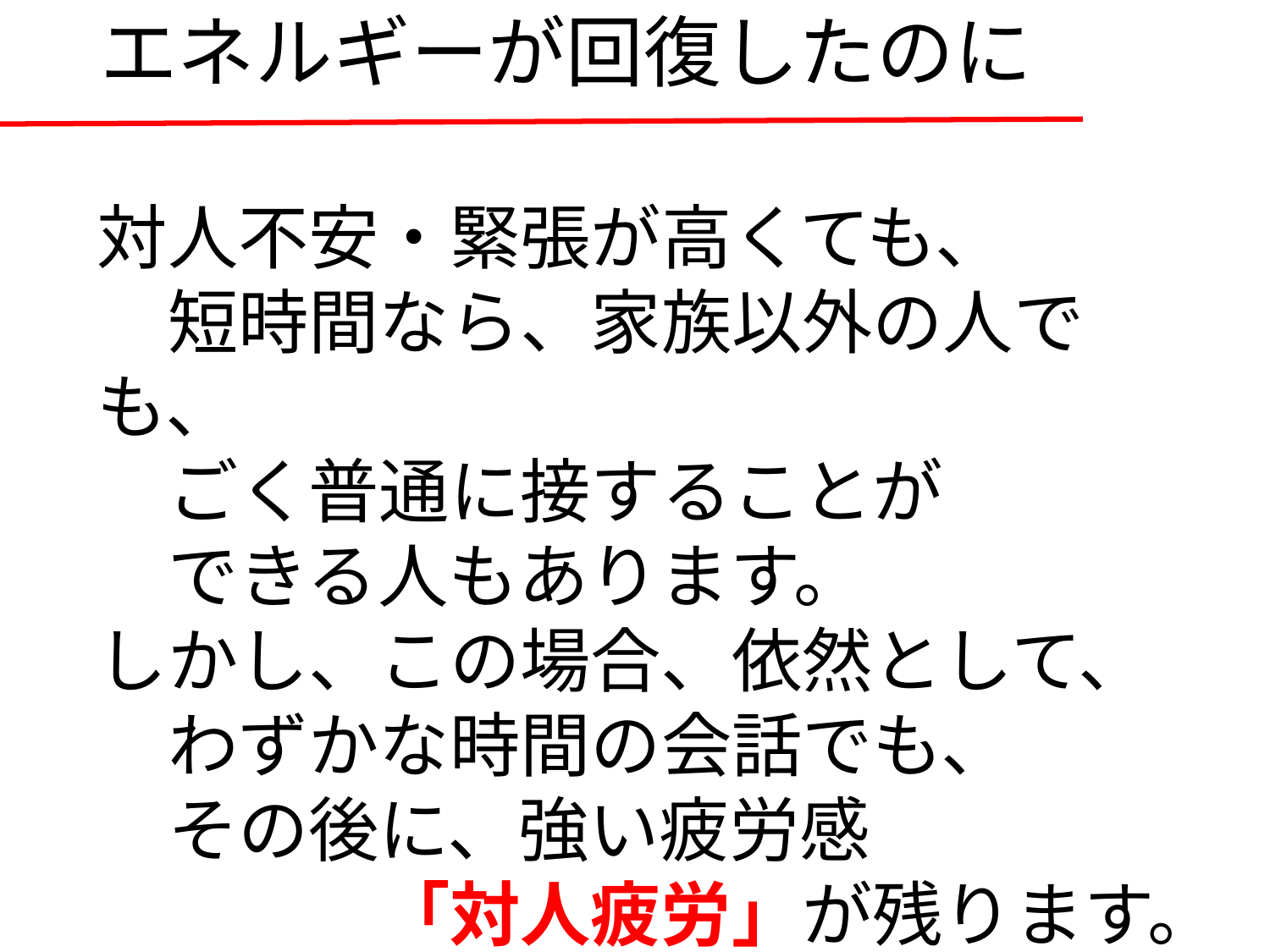

# エネルギーが回復したのに
対人不安・緊張が高くても、
　短時間なら、家族以外の人でも、
　ごく普通に接することが
　できる人もあります。
しかし、この場合、依然として、
　わずかな時間の会話でも、
　その後に、強い疲労感
　　　　「対人疲労」が残ります。